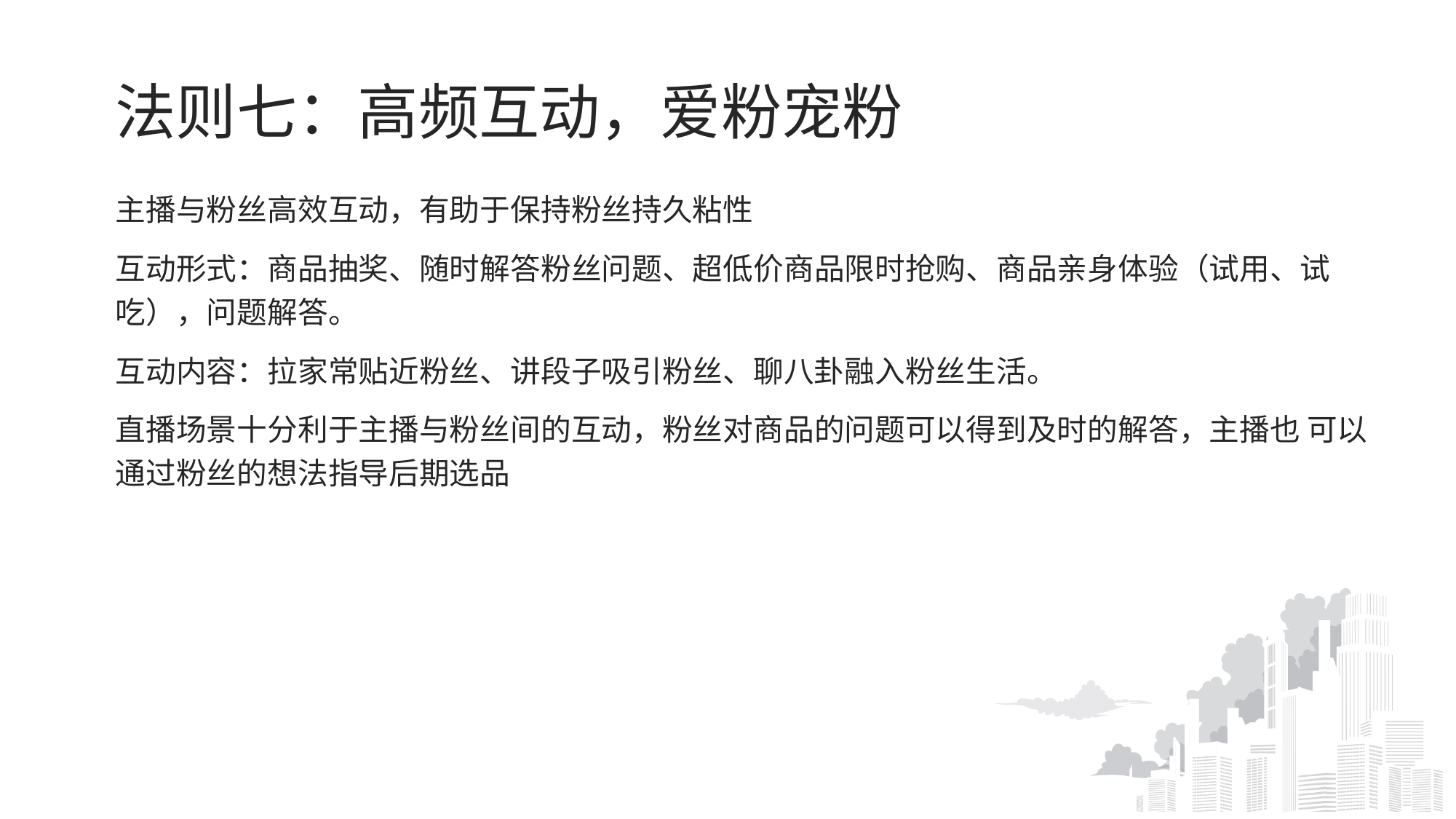

# 法则七：高频互动，爱粉宠粉
主播与粉丝高效互动，有助于保持粉丝持久粘性
互动形式：商品抽奖、随时解答粉丝问题、超低价商品限时抢购、商品亲身体验（试用、试吃），问题解答。
互动内容：拉家常贴近粉丝、讲段子吸引粉丝、聊八卦融入粉丝生活。
直播场景十分利于主播与粉丝间的互动，粉丝对商品的问题可以得到及时的解答，主播也 可以通过粉丝的想法指导后期选品